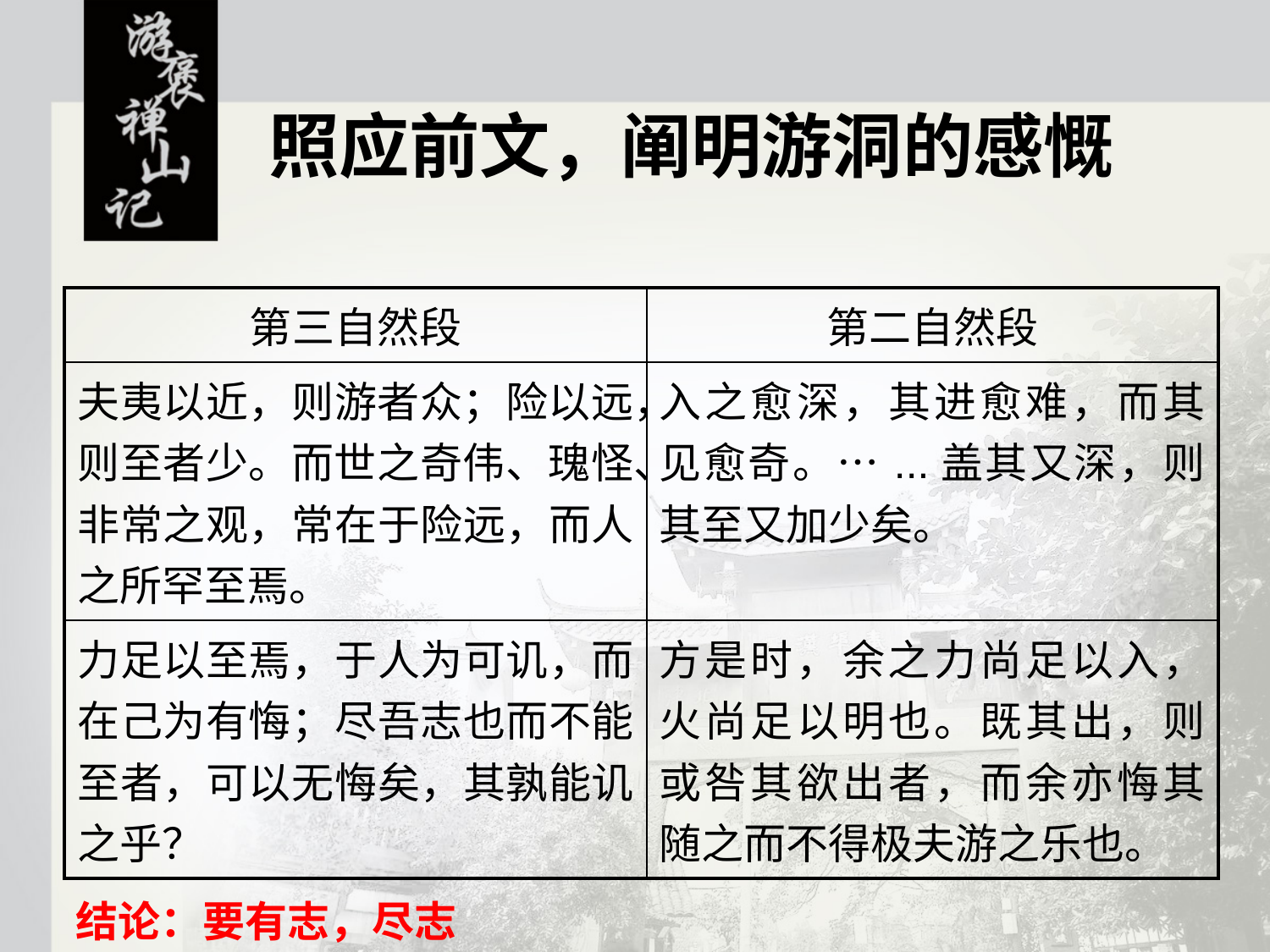

照应前文，阐明游洞的感慨
| 第三自然段 | 第二自然段 |
| --- | --- |
| 夫夷以近，则游者众；险以远，则至者少。而世之奇伟、瑰怪、非常之观，常在于险远，而人之所罕至焉。 | 入之愈深，其进愈难，而其见愈奇。…...盖其又深，则其至又加少矣。 |
| 力足以至焉，于人为可讥，而在己为有悔；尽吾志也而不能至者，可以无悔矣，其孰能讥之乎？ | 方是时，余之力尚足以入，火尚足以明也。既其出，则或咎其欲出者，而余亦悔其随之而不得极夫游之乐也。 |
结论：要有志，尽志